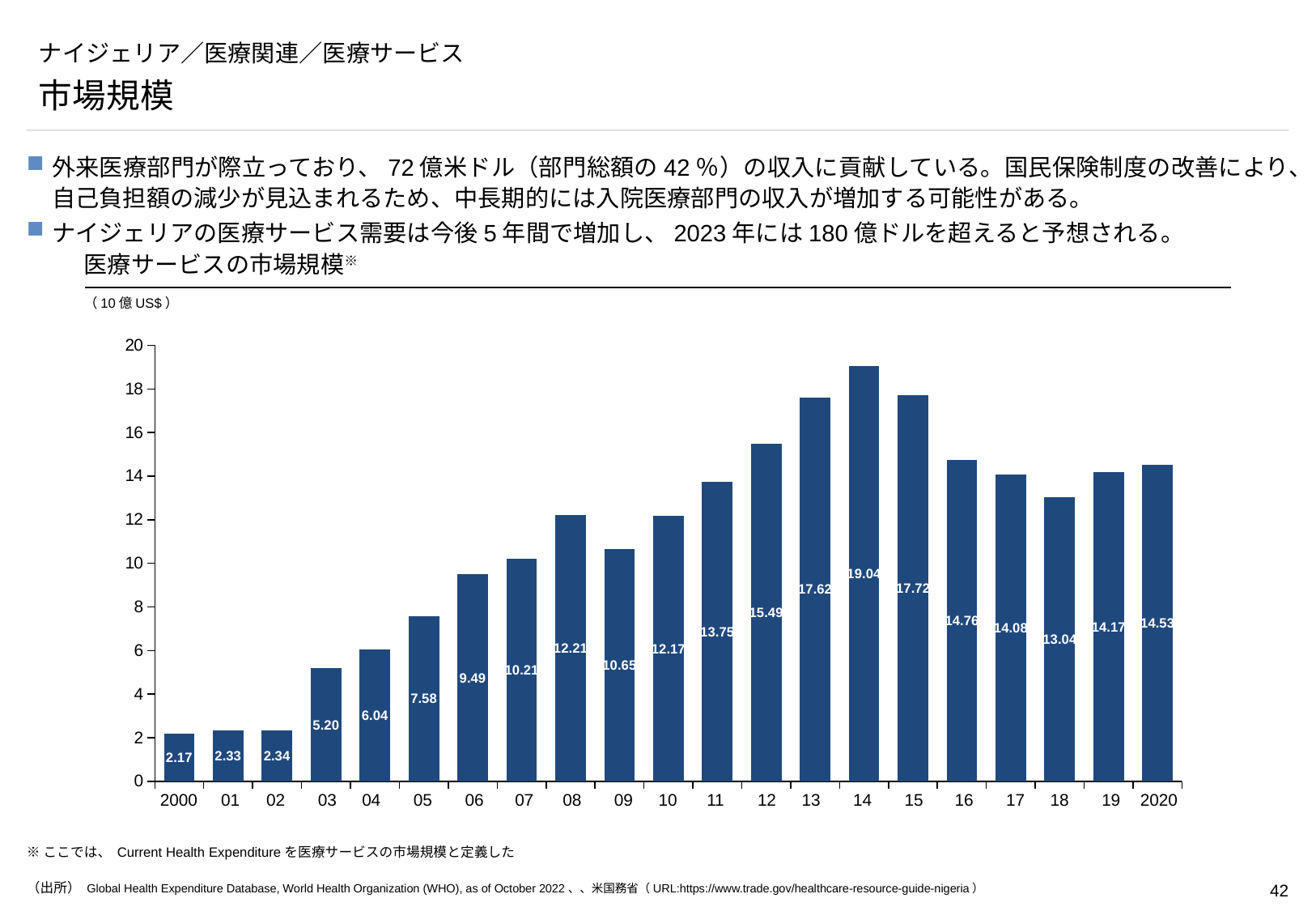

# ナイジェリア／医療関連／医療サービス
市場規模
外来医療部門が際立っており、72億米ドル（部門総額の42％）の収入に貢献している。国民保険制度の改善により、自己負担額の減少が見込まれるため、中長期的には入院医療部門の収入が増加する可能性がある。
ナイジェリアの医療サービス需要は今後5年間で増加し、2023年には180億ドルを超えると予想される。
医療サービスの市場規模※
（10億US$）

### Chart

| Category |  |
|---|---|
2000
01
02
03
04
05
06
07
08
09
10
11
12
13
14
15
16
17
18
19
2020
※ここでは、 Current Health Expenditureを医療サービスの市場規模と定義した
（出所） Global Health Expenditure Database, World Health Organization (WHO), as of October 2022、、米国務省（URL:https://www.trade.gov/healthcare-resource-guide-nigeria）